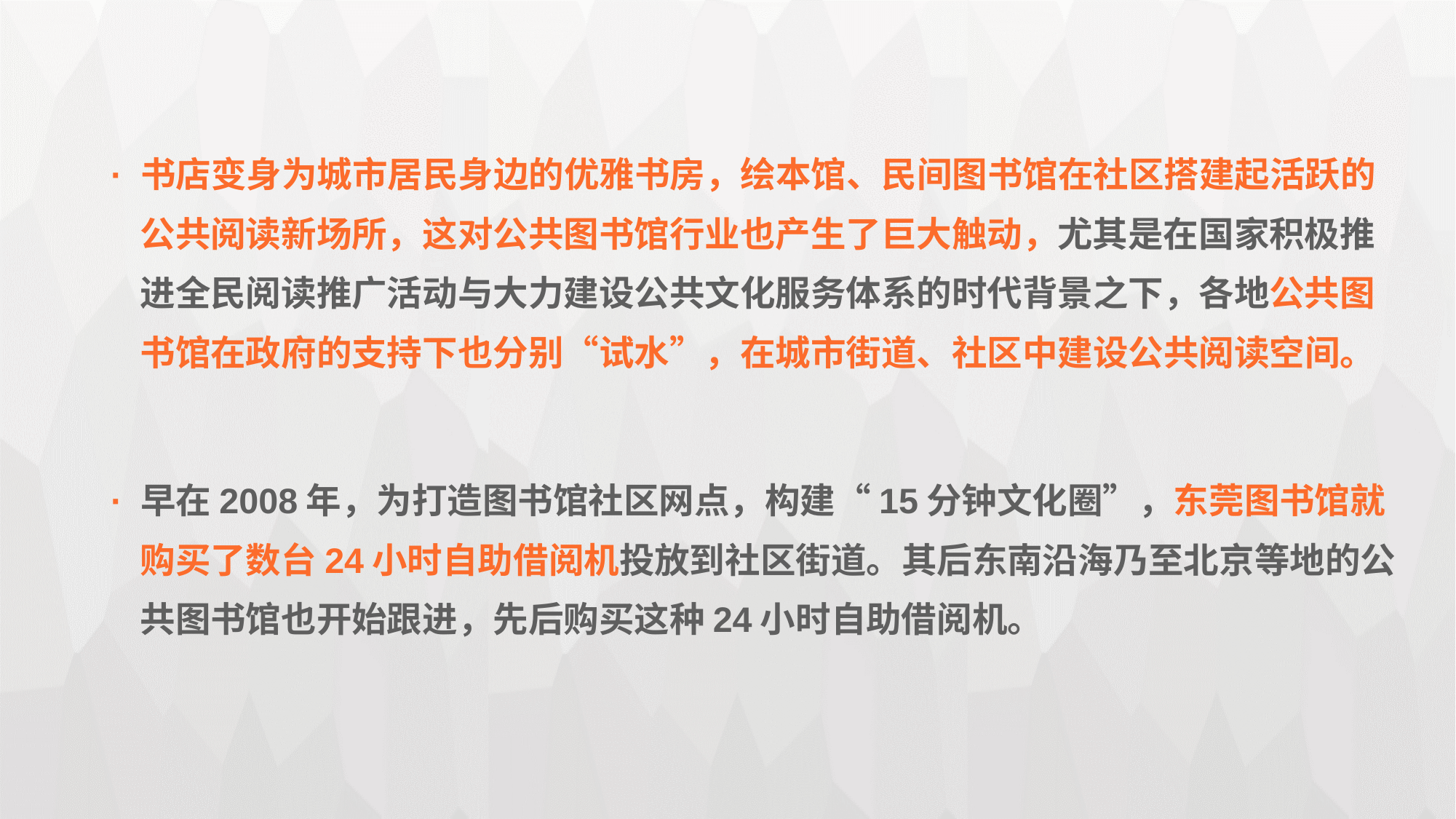

· 书店变身为城市居民身边的优雅书房，绘本馆、民间图书馆在社区搭建起活跃的公共阅读新场所，这对公共图书馆行业也产生了巨大触动，尤其是在国家积极推进全民阅读推广活动与大力建设公共文化服务体系的时代背景之下，各地公共图书馆在政府的支持下也分别“试水”，在城市街道、社区中建设公共阅读空间。

· 早在2008年，为打造图书馆社区网点，构建“15分钟文化圈”，东莞图书馆就购买了数台24小时自助借阅机投放到社区街道。其后东南沿海乃至北京等地的公共图书馆也开始跟进，先后购买这种24小时自助借阅机。